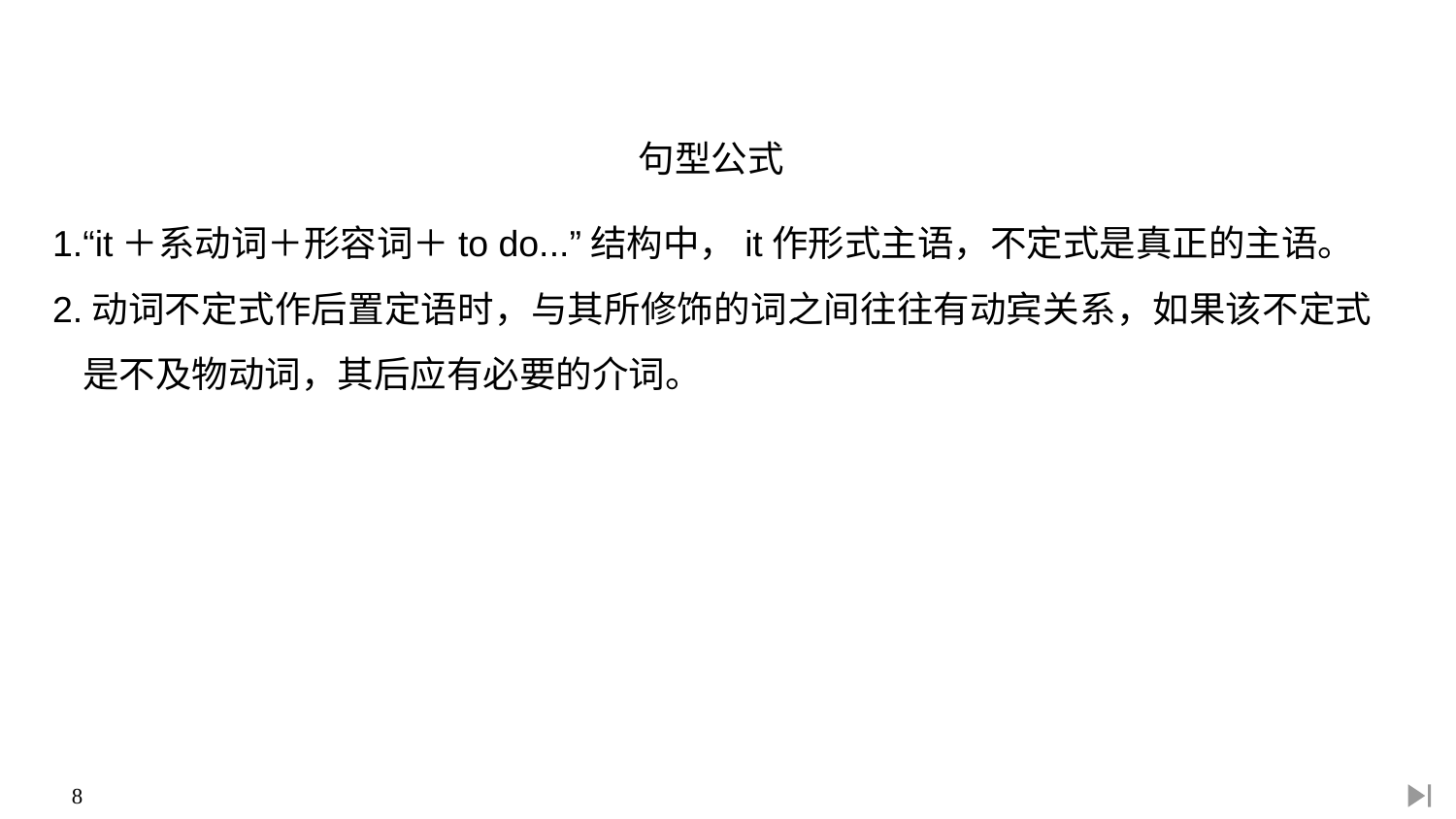

句型公式
1.“it＋系动词＋形容词＋to do...”结构中，it作形式主语，不定式是真正的主语。
2.动词不定式作后置定语时，与其所修饰的词之间往往有动宾关系，如果该不定式是不及物动词，其后应有必要的介词。